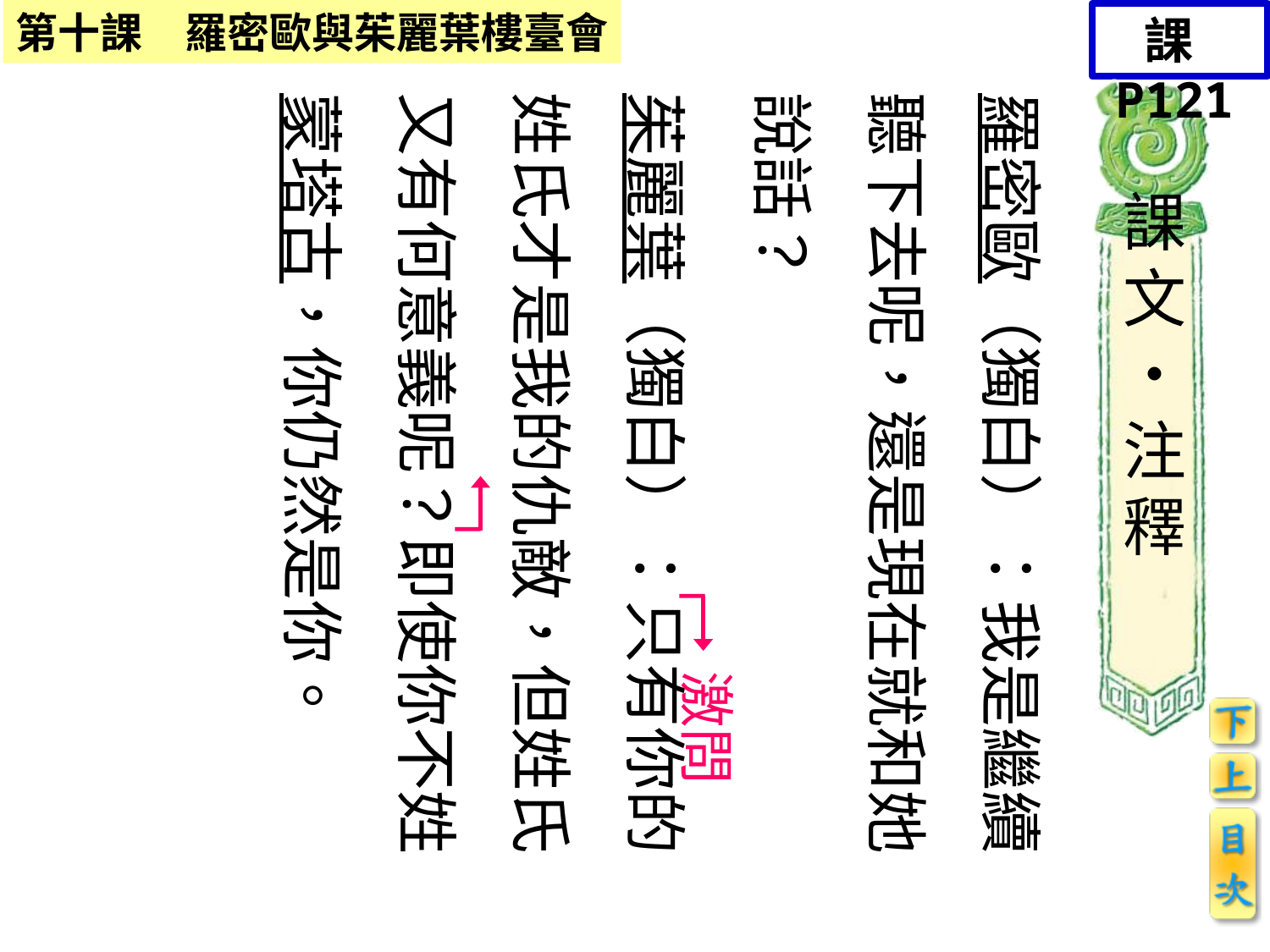

課P121
羅密歐（獨白）：我是繼續聽下去呢，還是現在就和她說話？
茱麗葉（獨白）：只有你的姓氏才是我的仇敵，但姓氏又有何意義呢？即使你不姓蒙塔古，你仍然是你。
課文‧注釋

激問